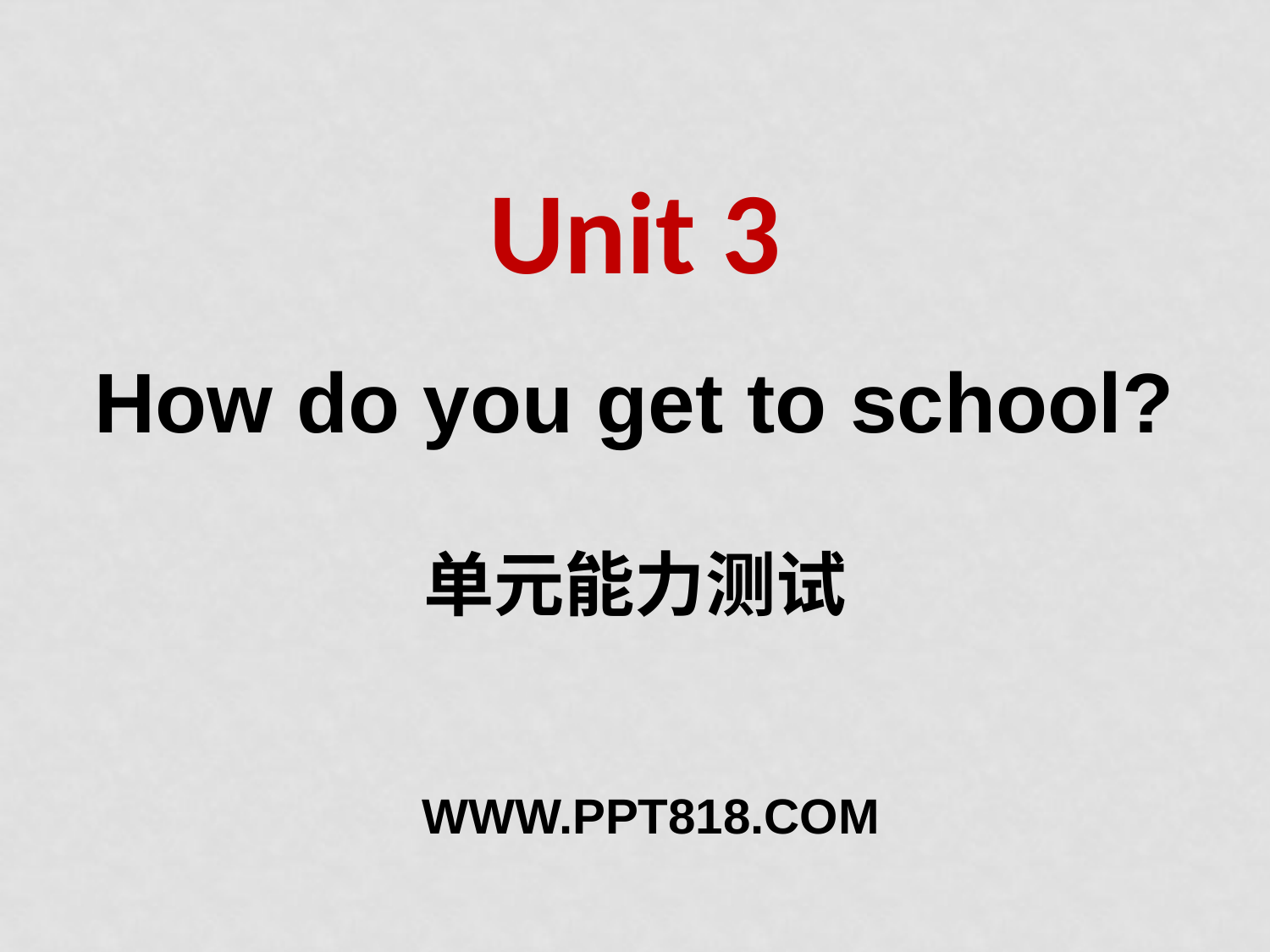

Unit 3
How do you get to school?
单元能力测试
WWW.PPT818.COM